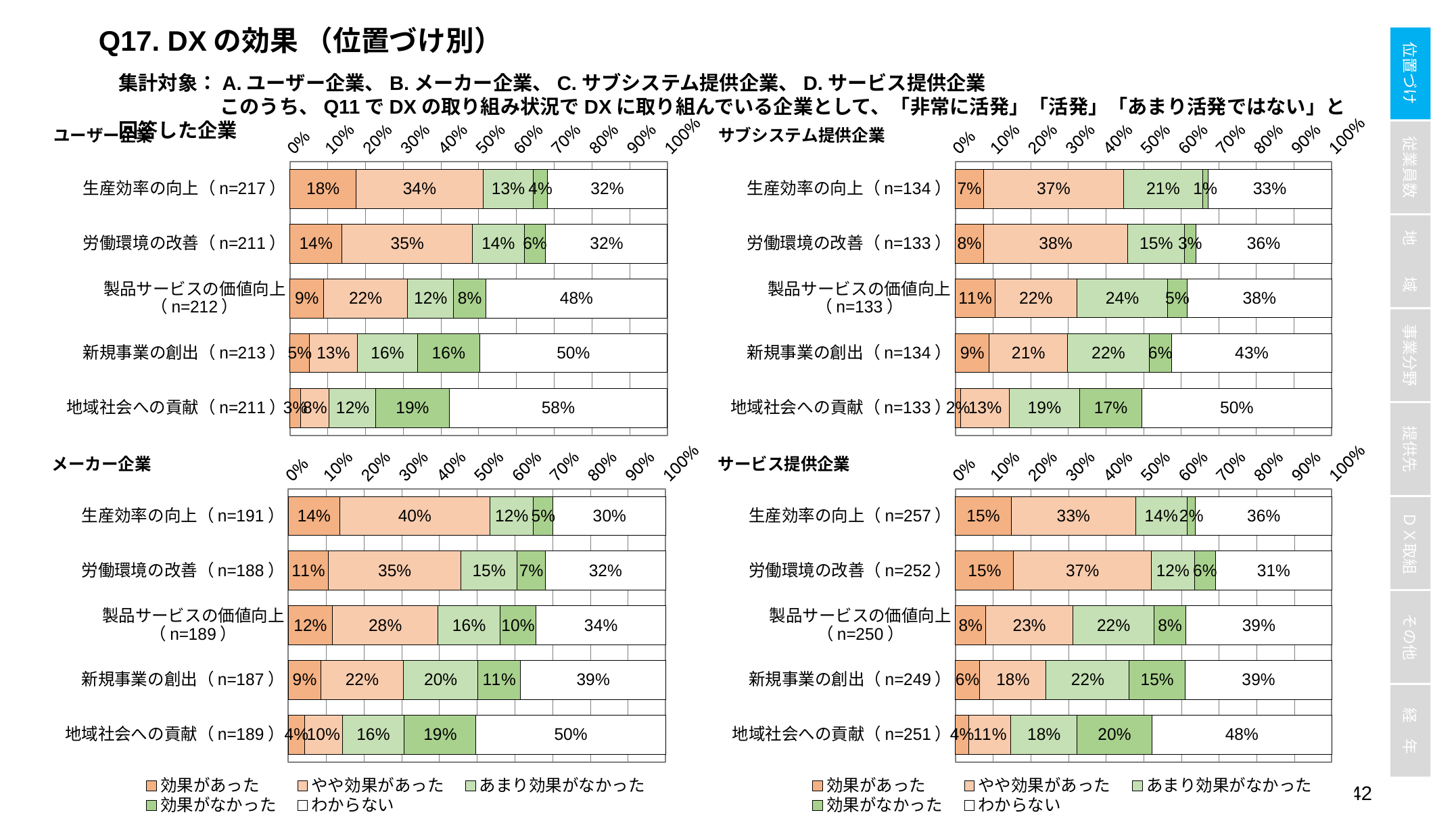

Q17. DXの効果 （位置づけ別）
集計対象：A.ユーザー企業、B.メーカー企業、C.サブシステム提供企業、D.サービス提供企業
	このうち、Q11でDXの取り組み状況でDXに取り組んでいる企業として、「非常に活発」「活発」「あまり活発ではない」と回答した企業

### Chart

| Category | 効果があった | やや効果があった | あまり効果がなかった | 効果がなかった | わからない |
|---|---|---|---|---|---|
| 生産効率の向上（n=217） | 0.17511520737327188 | 0.33640552995391704 | 0.1336405529953917 | 0.03686635944700461 | 0.31797235023041476 |
| 労働環境の改善（n=211） | 0.13744075829383887 | 0.3459715639810427 | 0.13744075829383887 | 0.05687203791469194 | 0.3222748815165877 |
| 製品サービスの価値向上（n=212） | 0.08962264150943396 | 0.22169811320754718 | 0.12264150943396226 | 0.08490566037735849 | 0.4811320754716981 |
| 新規事業の創出（n=213） | 0.051643192488262914 | 0.1267605633802817 | 0.1596244131455399 | 0.1643192488262911 | 0.49765258215962443 |
| 地域社会への貢献（n=211） | 0.02843601895734597 | 0.07582938388625593 | 0.12322274881516587 | 0.1943127962085308 | 0.5781990521327014 |

### Chart

| Category | 効果があった | やや効果があった | あまり効果がなかった | 効果がなかった | わからない |
|---|---|---|---|---|---|
| 生産効率の向上（n=134） | 0.07462686567164178 | 0.373134328358209 | 0.208955223880597 | 0.014925373134328358 | 0.3283582089552239 |
| 労働環境の改善（n=133） | 0.07518796992481203 | 0.38345864661654133 | 0.15037593984962405 | 0.03007518796992481 | 0.3609022556390977 |
| 製品サービスの価値向上（n=133） | 0.10526315789473684 | 0.21804511278195488 | 0.24060150375939848 | 0.05263157894736842 | 0.38345864661654133 |
| 新規事業の創出（n=134） | 0.08955223880597014 | 0.208955223880597 | 0.21641791044776118 | 0.05970149253731343 | 0.4253731343283582 |
| 地域社会への貢献（n=133） | 0.015037593984962405 | 0.12781954887218044 | 0.18796992481203006 | 0.16541353383458646 | 0.5037593984962406 |

### Chart

| Category | 効果があった | やや効果があった | あまり効果がなかった | 効果がなかった | わからない |
|---|---|---|---|---|---|
| 生産効率の向上（n=191） | 0.13612565445026178 | 0.39790575916230364 | 0.11518324607329843 | 0.05235602094240838 | 0.29842931937172773 |
| 労働環境の改善（n=188） | 0.10638297872340426 | 0.35106382978723405 | 0.14893617021276595 | 0.07446808510638298 | 0.3191489361702128 |
| 製品サービスの価値向上（n=189） | 0.1164021164021164 | 0.2804232804232804 | 0.164021164021164 | 0.09523809523809523 | 0.3439153439153439 |
| 新規事業の創出（n=187） | 0.0855614973262032 | 0.2192513368983957 | 0.19786096256684493 | 0.11229946524064172 | 0.3850267379679144 |
| 地域社会への貢献（n=189） | 0.042328042328042326 | 0.10052910052910052 | 0.164021164021164 | 0.19047619047619047 | 0.5026455026455027 |

### Chart

| Category | 効果があった | やや効果があった | あまり効果がなかった | 効果がなかった | わからない |
|---|---|---|---|---|---|
| 生産効率の向上（n=257） | 0.14785992217898833 | 0.33073929961089493 | 0.13618677042801555 | 0.023346303501945526 | 0.36186770428015563 |
| 労働環境の改善（n=252） | 0.15476190476190477 | 0.36507936507936506 | 0.11507936507936507 | 0.05555555555555555 | 0.30952380952380953 |
| 製品サービスの価値向上（n=250） | 0.08 | 0.232 | 0.216 | 0.084 | 0.388 |
| 新規事業の創出（n=249） | 0.0642570281124498 | 0.17670682730923695 | 0.22088353413654618 | 0.14859437751004015 | 0.3895582329317269 |
| 地域社会への貢献（n=251） | 0.035856573705179286 | 0.11155378486055777 | 0.1752988047808765 | 0.199203187250996 | 0.47808764940239046 |
142